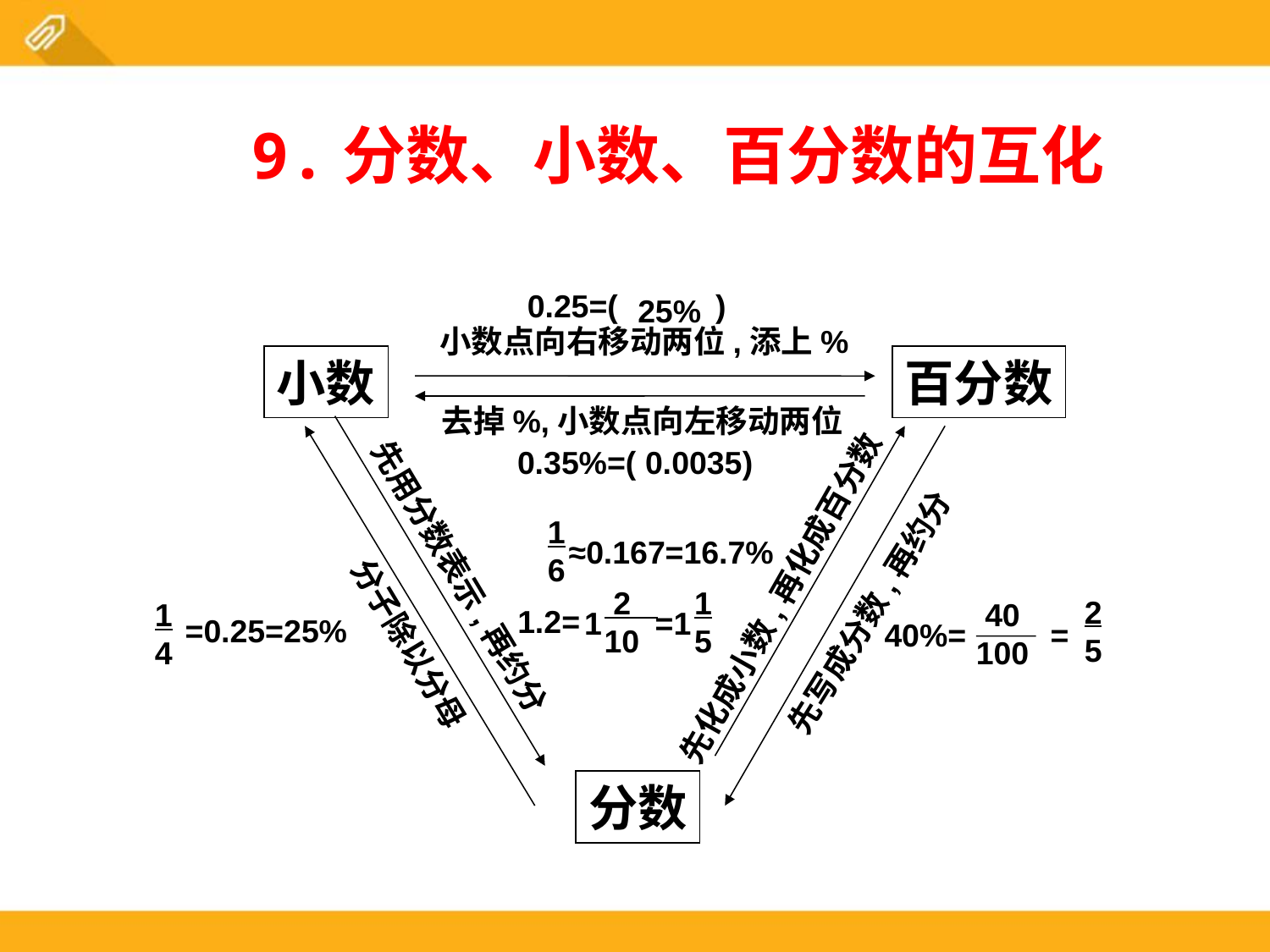

9.分数、小数、百分数的互化

0.25=(           )
25%
小数点向右移动两位,添上%
小数
百分数

去掉%,小数点向左移动两位

0.35%=(            )
0.0035
1
6
≈0.167=16.7%
先用分数表示,再约分
先化成小数,再化成百分数
 2
10
1
5
1      =1
2
5
先写成分数,再约分
1
4
 40
100

1.2=
=0.25=25%
40%=
=
分子除以分母
分数